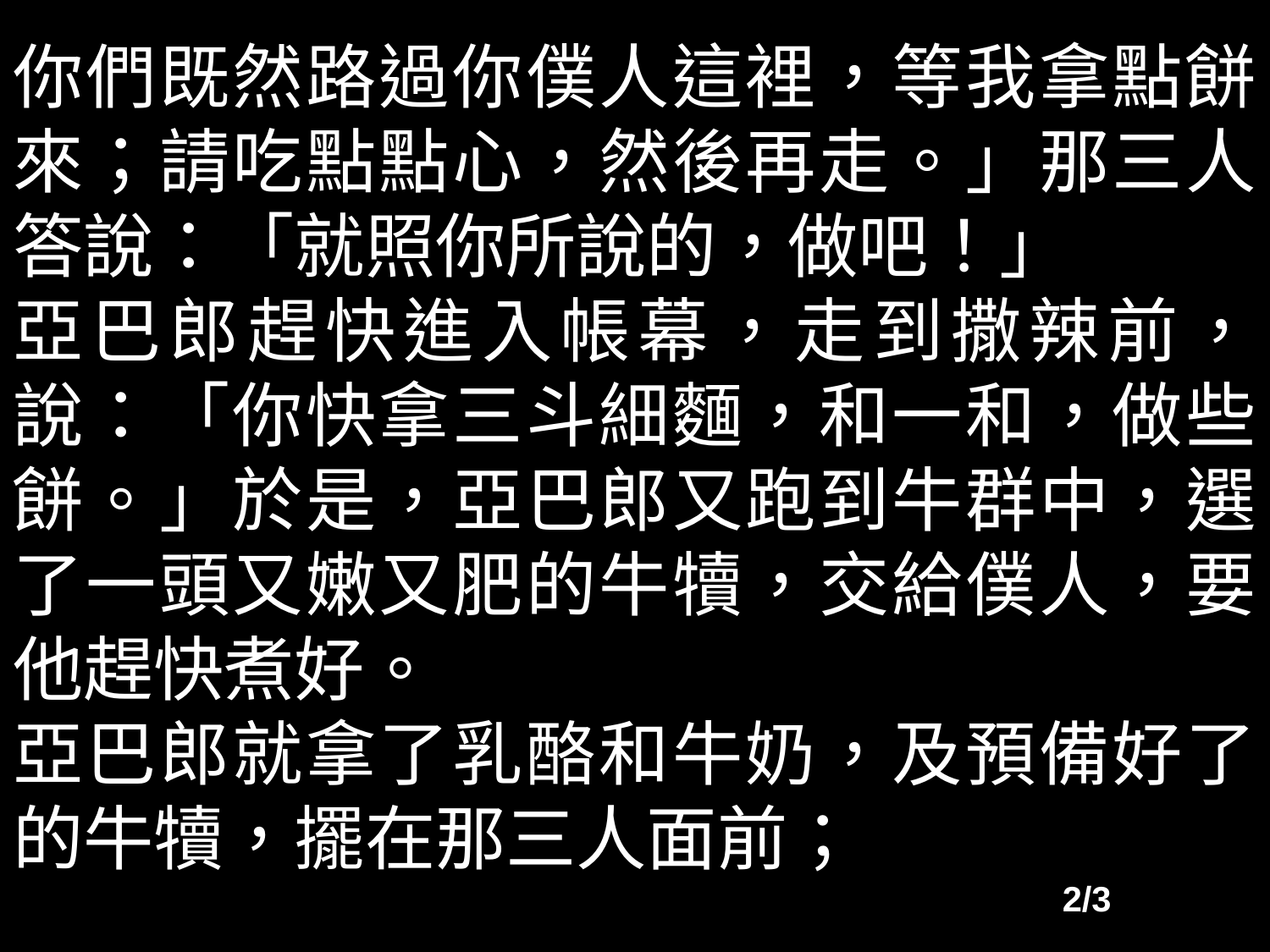

你們既然路過你僕人這裡，等我拿點餅來；請吃點點心，然後再走。」那三人答說：「就照你所說的，做吧！」
亞巴郎趕快進入帳幕，走到撒辣前，說：「你快拿三斗細麵，和一和，做些餅。」於是，亞巴郎又跑到牛群中，選了一頭又嫩又肥的牛犢，交給僕人，要他趕快煮好。
亞巴郎就拿了乳酪和牛奶，及預備好了的牛犢，擺在那三人面前；
2/3